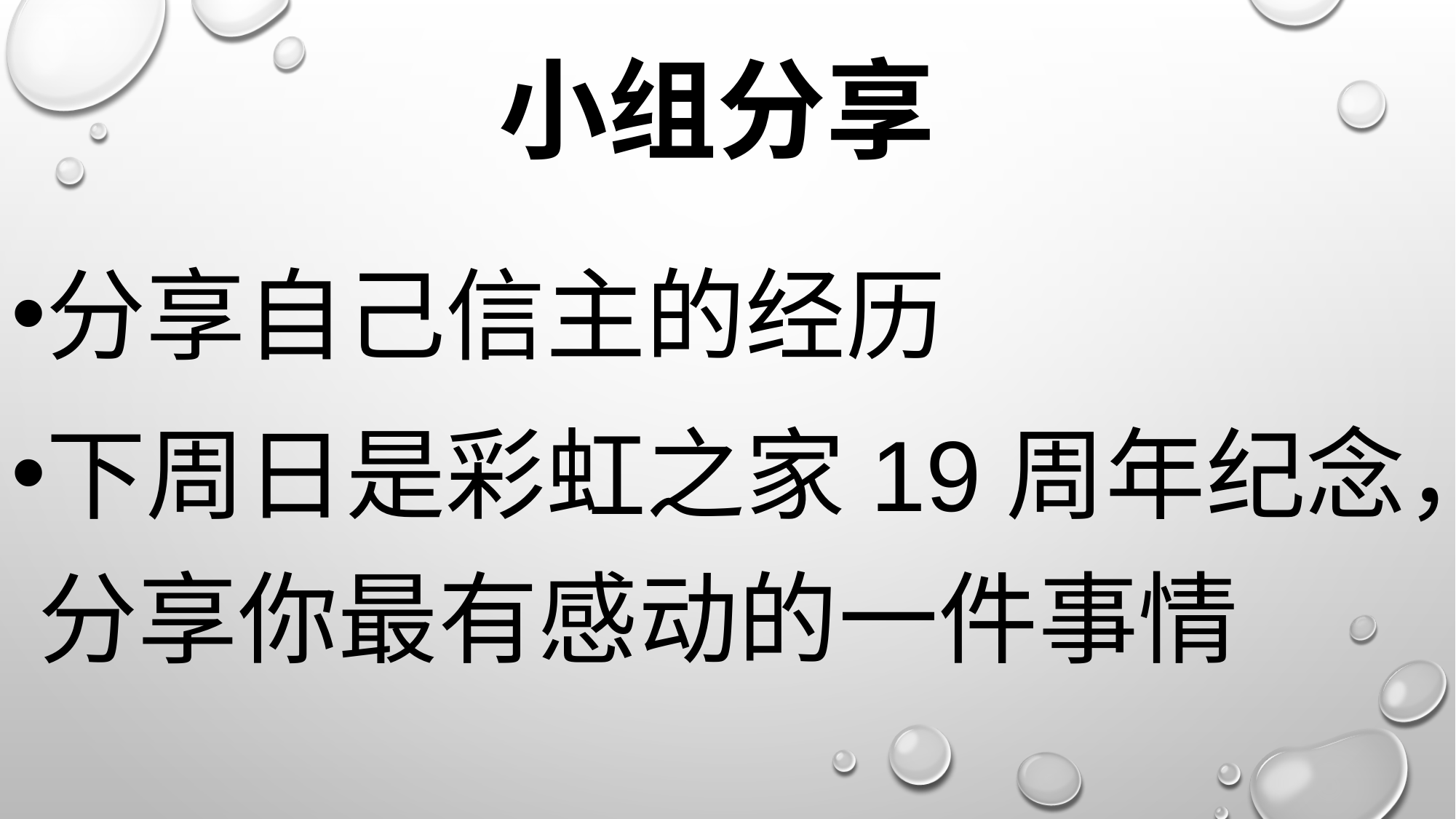

# 小组分享
分享自己信主的经历
下周日是彩虹之家19周年纪念，分享你最有感动的一件事情